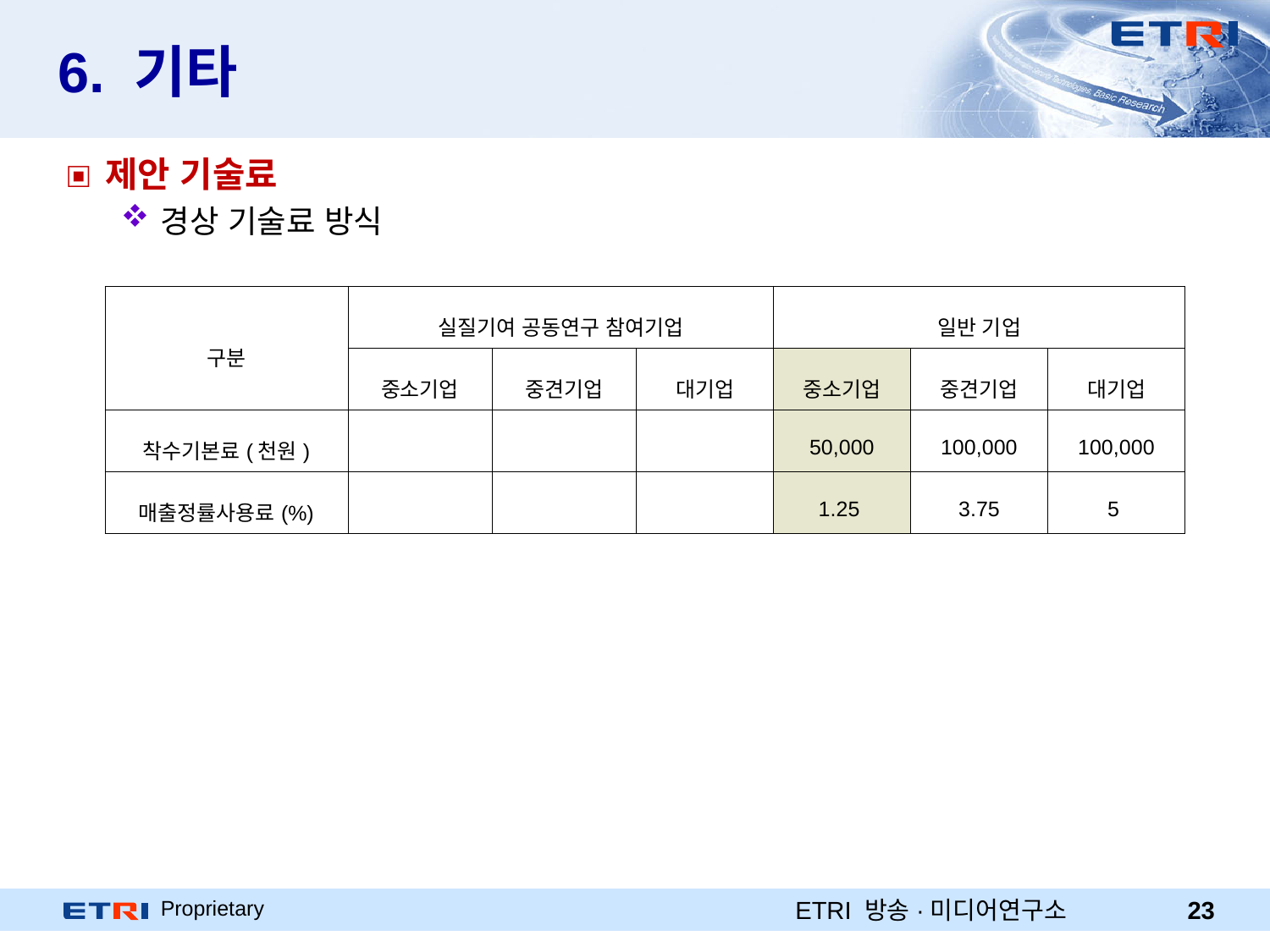

# 6. 기타
제안 기술료
경상 기술료 방식
| 구분 | 실질기여 공동연구 참여기업 |  |  | 일반 기업 |  |  |
| --- | --- | --- | --- | --- | --- | --- |
|  | 중소기업 | 중견기업 | 대기업 | 중소기업 | 중견기업 | 대기업 |
| 착수기본료(천원) |  |  |  | 50,000 | 100,000 | 100,000 |
| 매출정률사용료(%) |  |  |  | 1.25 | 3.75 | 5 |
ETRI 방송·미디어연구소
23